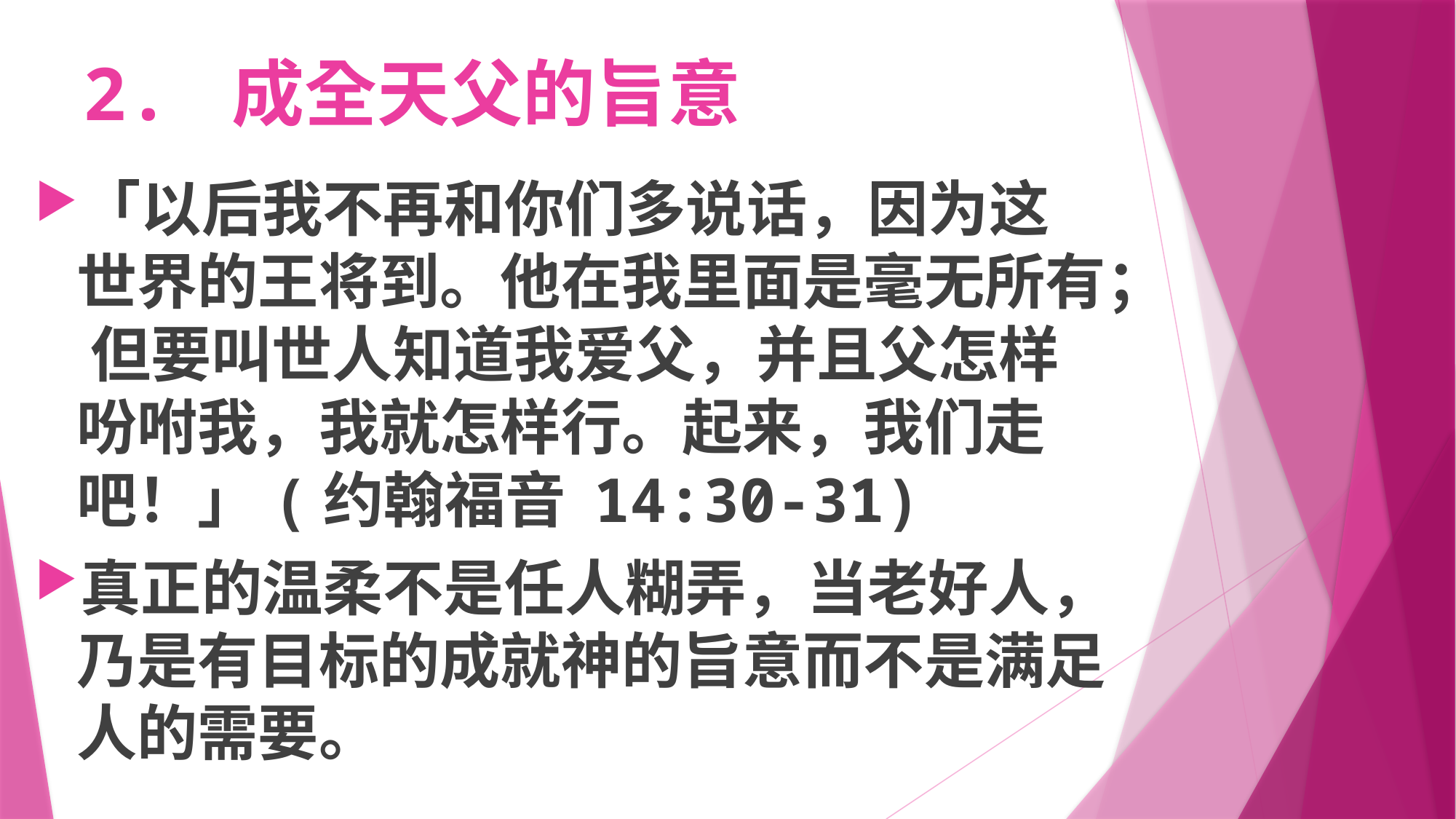

# 2. 成全天父的旨意
「以后我不再和你们多说话，因为这世界的王将到。他在我里面是毫无所有； 但要叫世人知道我爱父，并且父怎样吩咐我，我就怎样行。起来，我们走吧！」(约翰福音 14:30-31)
真正的温柔不是任人糊弄，当老好人，乃是有目标的成就神的旨意而不是满足人的需要。